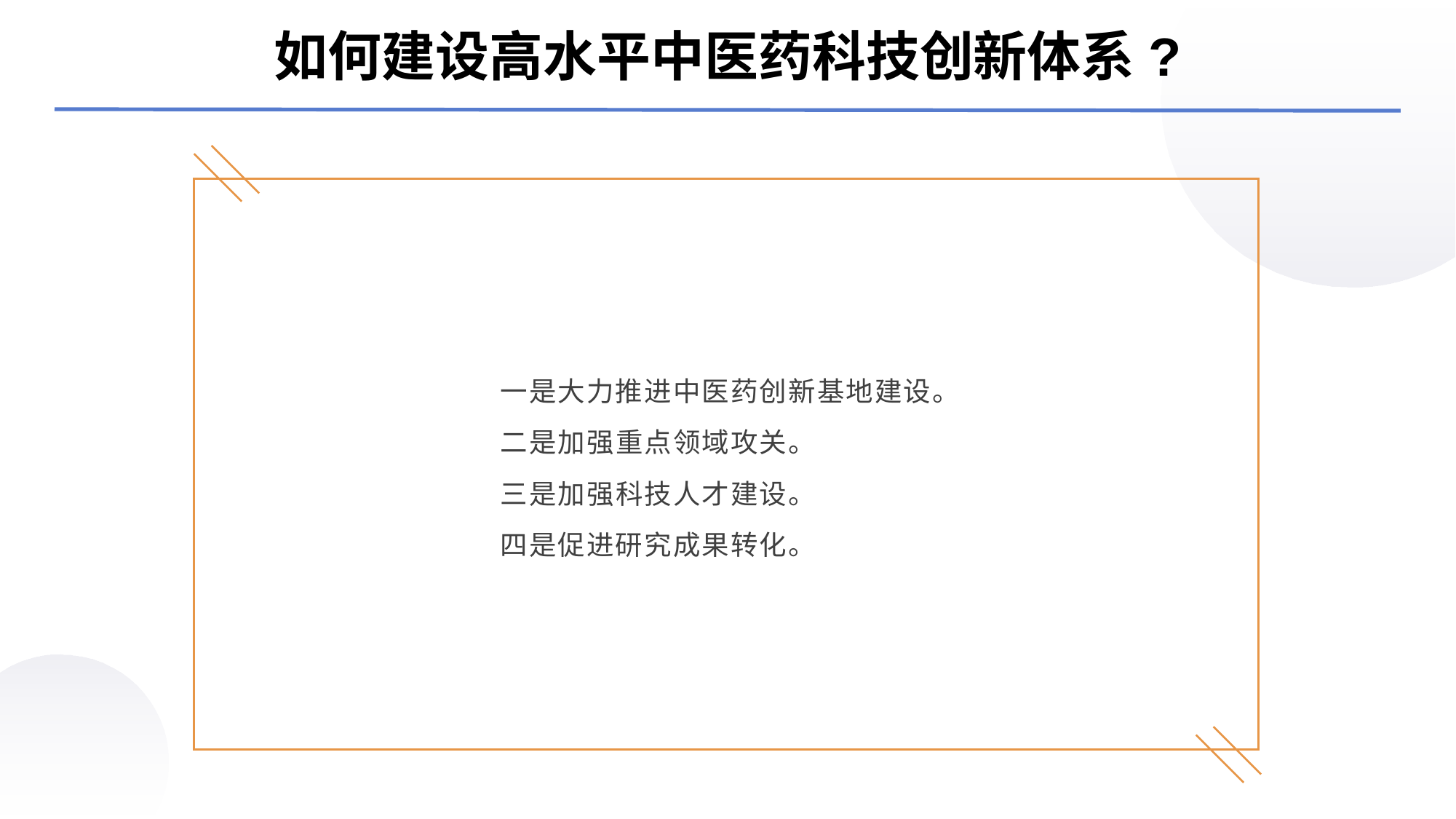

如何建设高水平中医药科技创新体系?

一是大力推进中医药创新基地建设。
二是加强重点领域攻关。
三是加强科技人才建设。
四是促进研究成果转化。